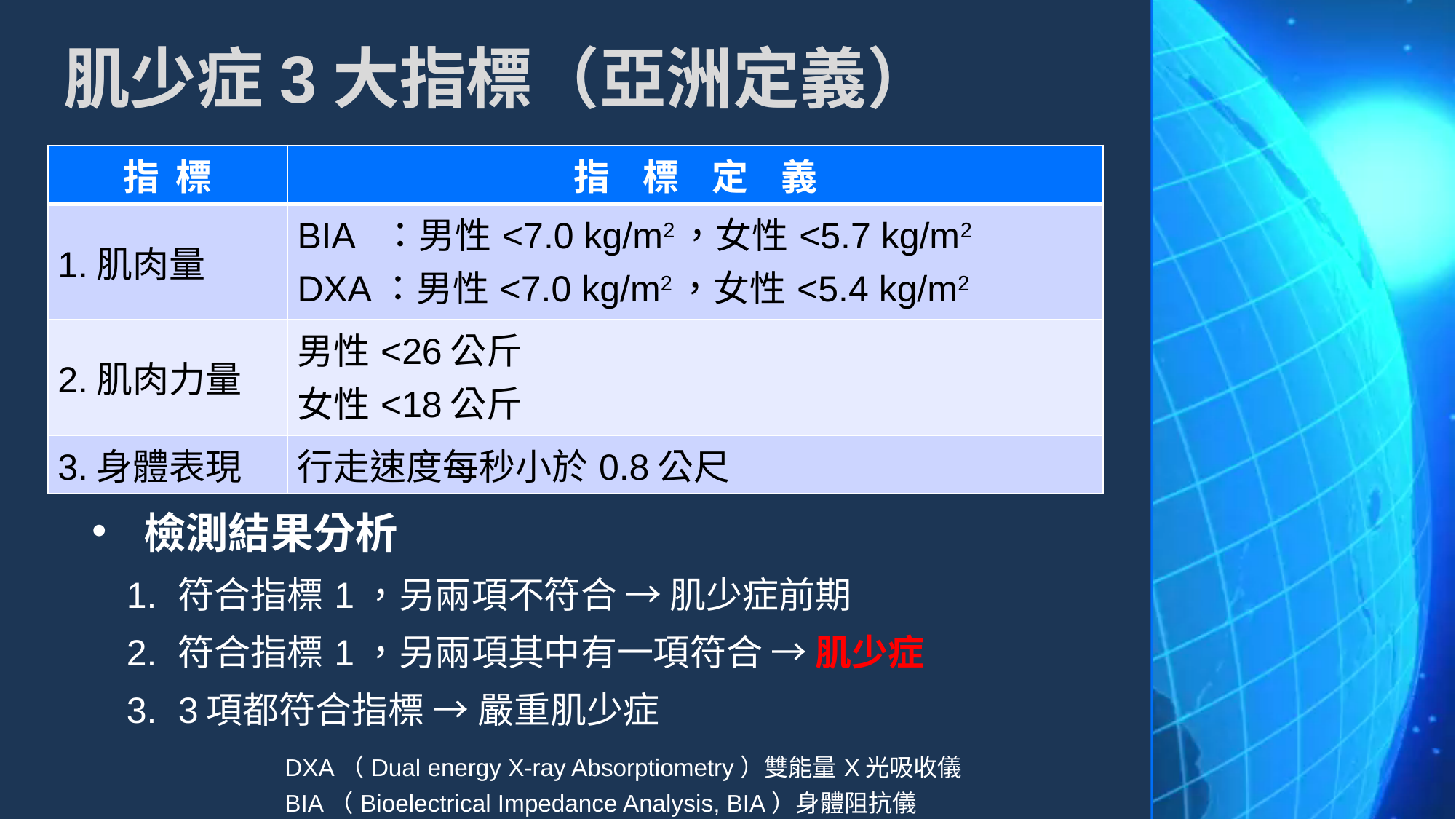

# 肌少症3大指標（亞洲定義）
| 指 標 | 指 標 定 義 |
| --- | --- |
| 1.肌肉量 | BIA ：男性<7.0 kg/m2，女性<5.7 kg/m2 DXA：男性<7.0 kg/m2，女性<5.4 kg/m2 |
| 2.肌肉力量 | 男性<26公斤 女性<18公斤 |
| 3.身體表現 | 行走速度每秒小於0.8公尺 |
檢測結果分析
符合指標1，另兩項不符合 → 肌少症前期
符合指標1，另兩項其中有一項符合 → 肌少症
3項都符合指標 → 嚴重肌少症

DXA（Dual energy X-ray Absorptiometry）雙能量X光吸收儀
BIA（Bioelectrical Impedance Analysis, BIA）身體阻抗儀